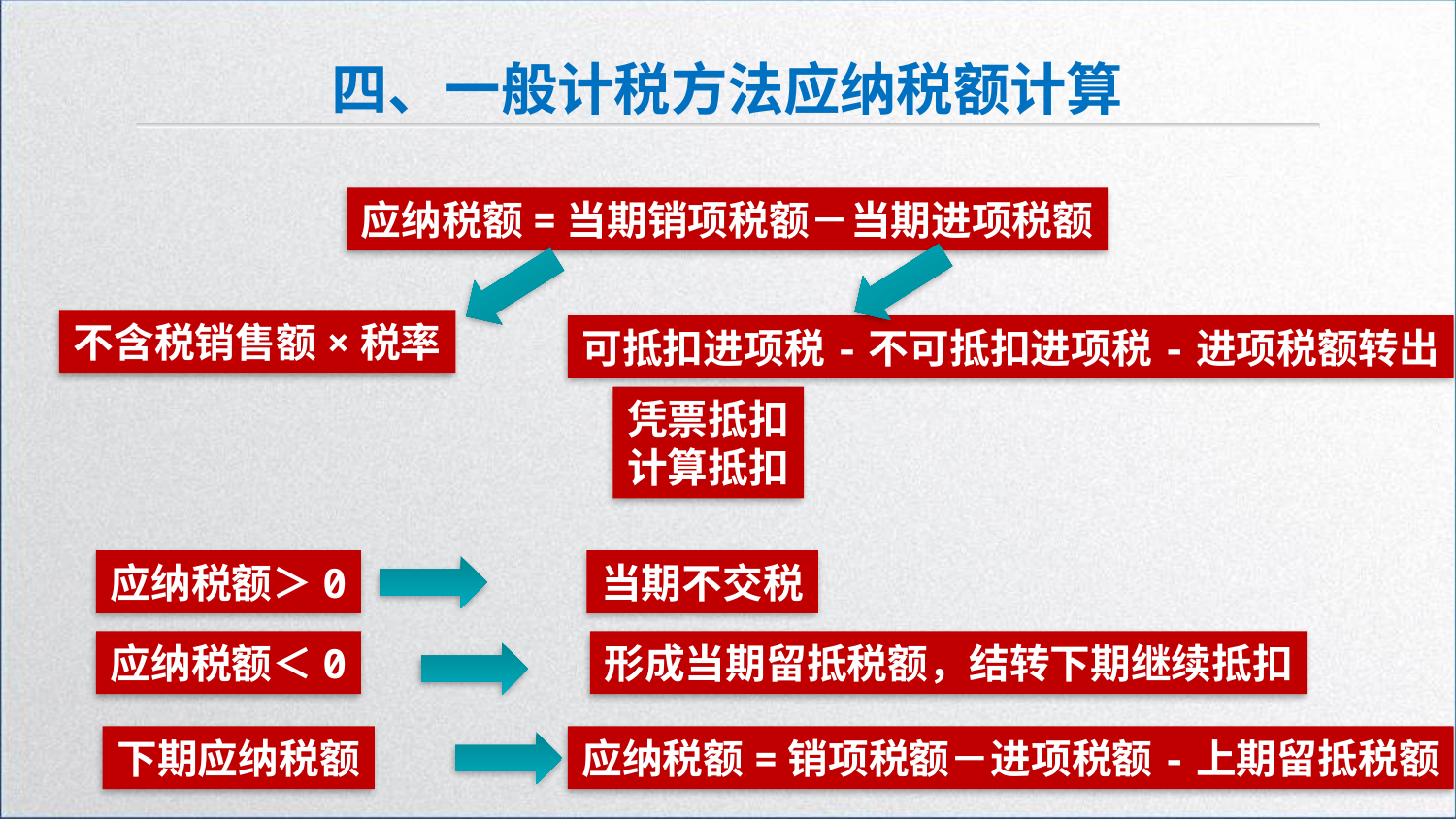

四、一般计税方法应纳税额计算
应纳税额=当期销项税额－当期进项税额

不含税销售额×税率
可抵扣进项税-不可抵扣进项税-进项税额转出
凭票抵扣
计算抵扣
应纳税额＞0
当期不交税

应纳税额＜0
形成当期留抵税额，结转下期继续抵扣

下期应纳税额
应纳税额=销项税额－进项税额-上期留抵税额